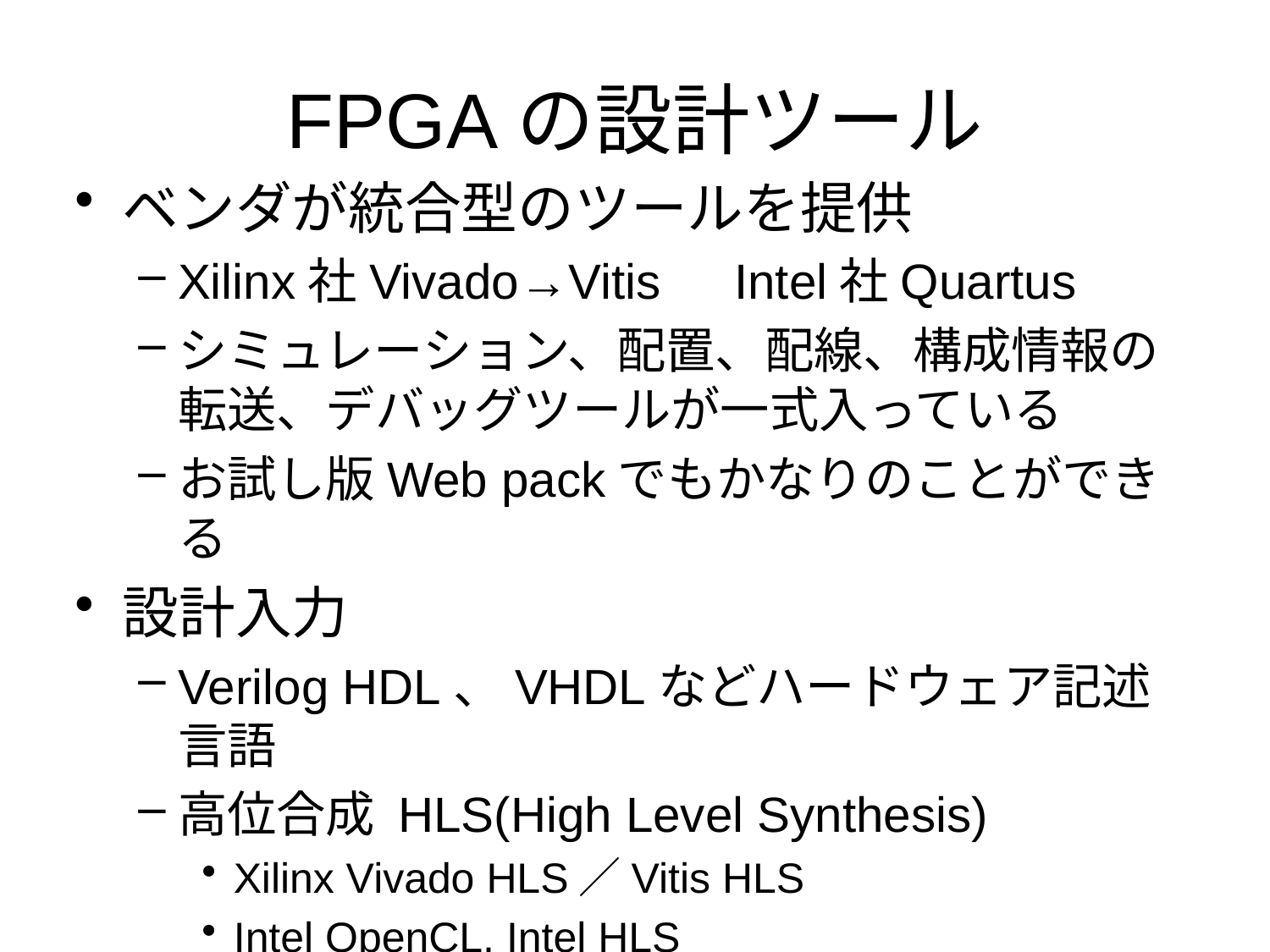

# FPGAの設計ツール
ベンダが統合型のツールを提供
Xilinx社Vivado→Vitis　Intel社Quartus
シミュレーション、配置、配線、構成情報の転送、デバッグツールが一式入っている
お試し版Web packでもかなりのことができる
設計入力
Verilog HDL、VHDLなどハードウェア記述言語
高位合成 HLS(High Level Synthesis)
Xilinx Vivado HLS／Vitis HLS
Intel OpenCL, Intel HLS